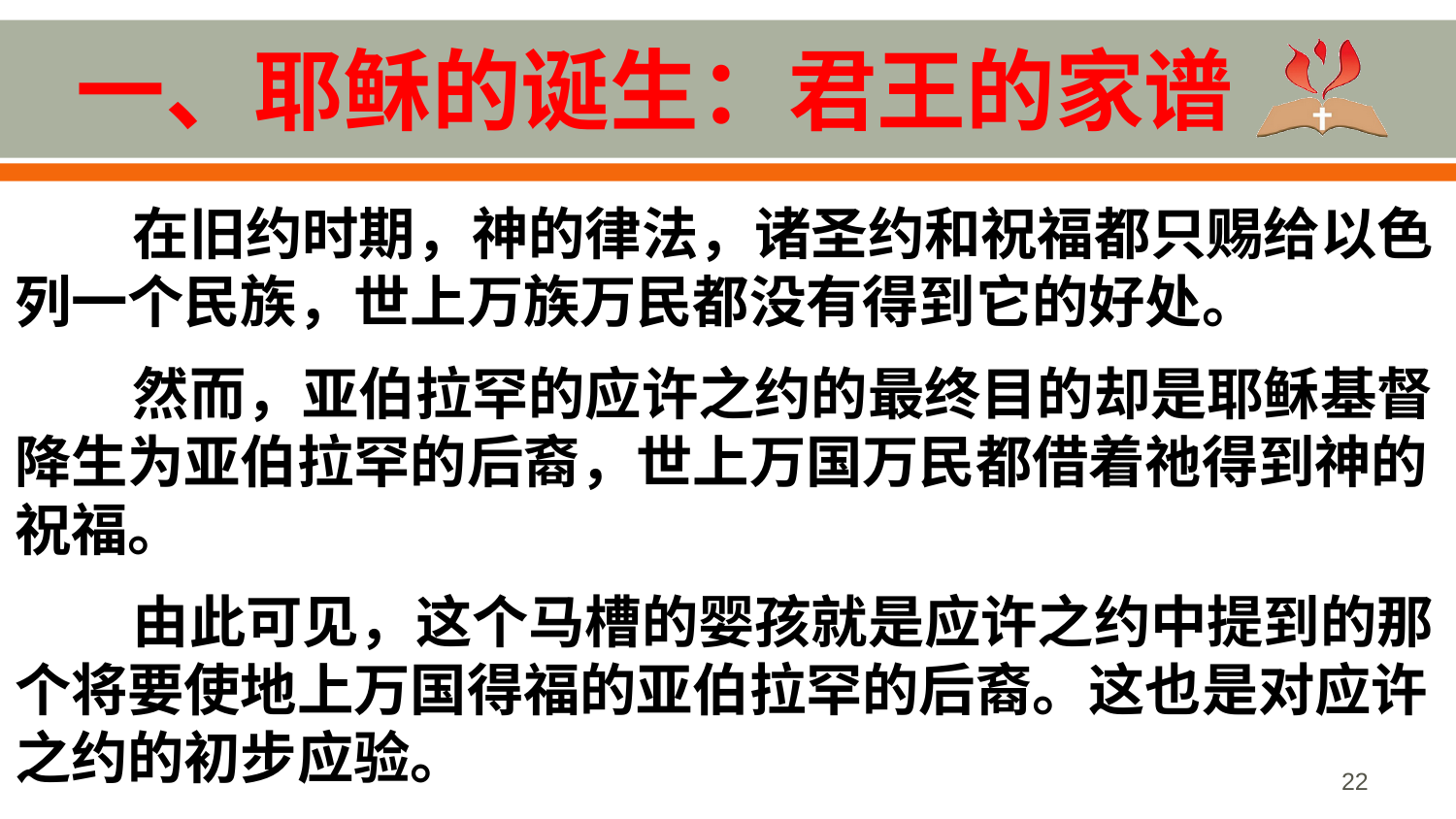

# 一、耶稣的诞生：君王的家谱
在旧约时期，神的律法，诸圣约和祝福都只赐给以色列一个民族，世上万族万民都没有得到它的好处。
然而，亚伯拉罕的应许之约的最终目的却是耶稣基督降生为亚伯拉罕的后裔，世上万国万民都借着祂得到神的祝福。
由此可见，这个马槽的婴孩就是应许之约中提到的那个将要使地上万国得福的亚伯拉罕的后裔。这也是对应许之约的初步应验。

22